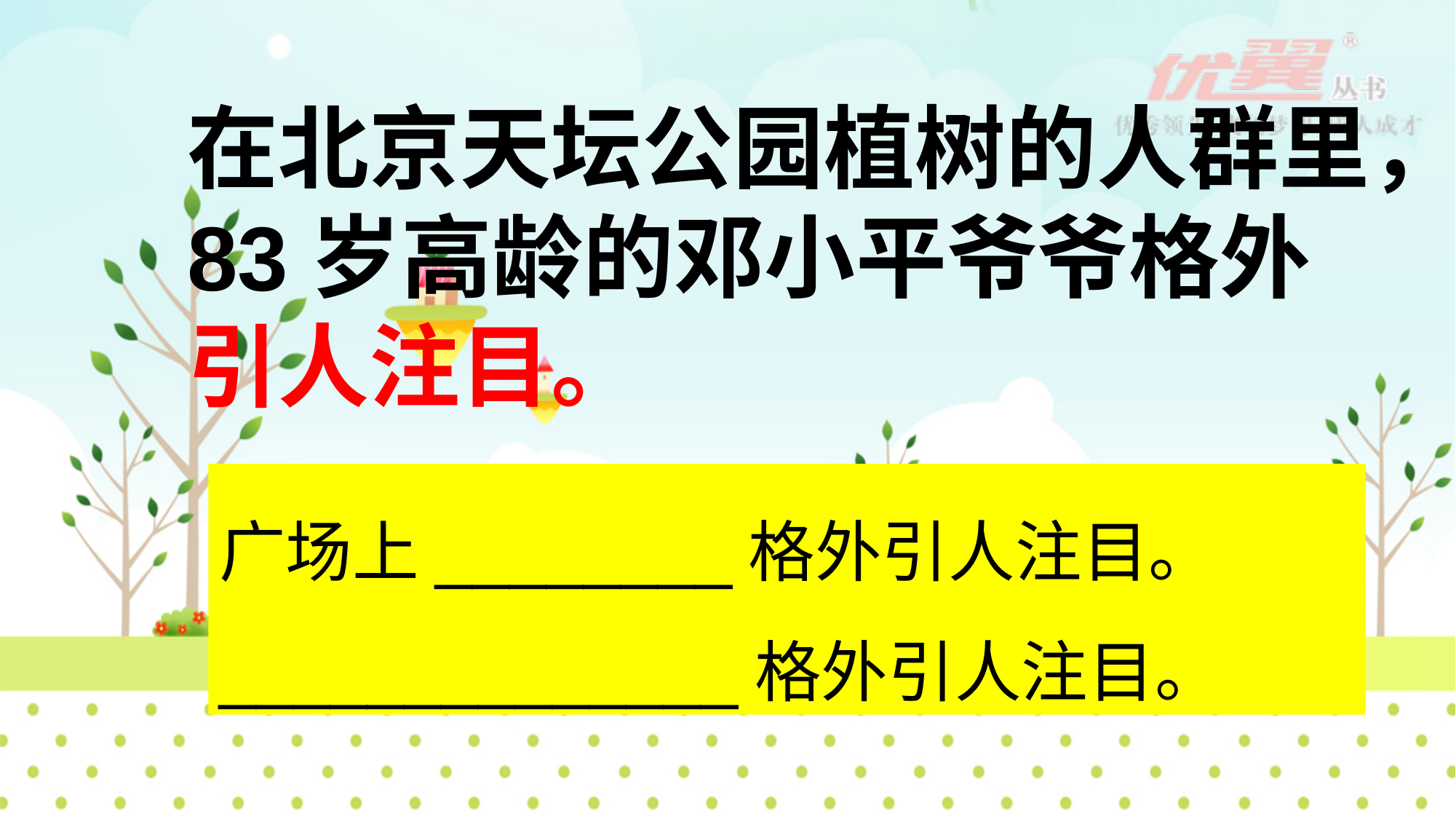

在北京天坛公园植树的人群里，
83岁高龄的邓小平爷爷格外
引人注目。
广场上________格外引人注目。
______________格外引人注目。